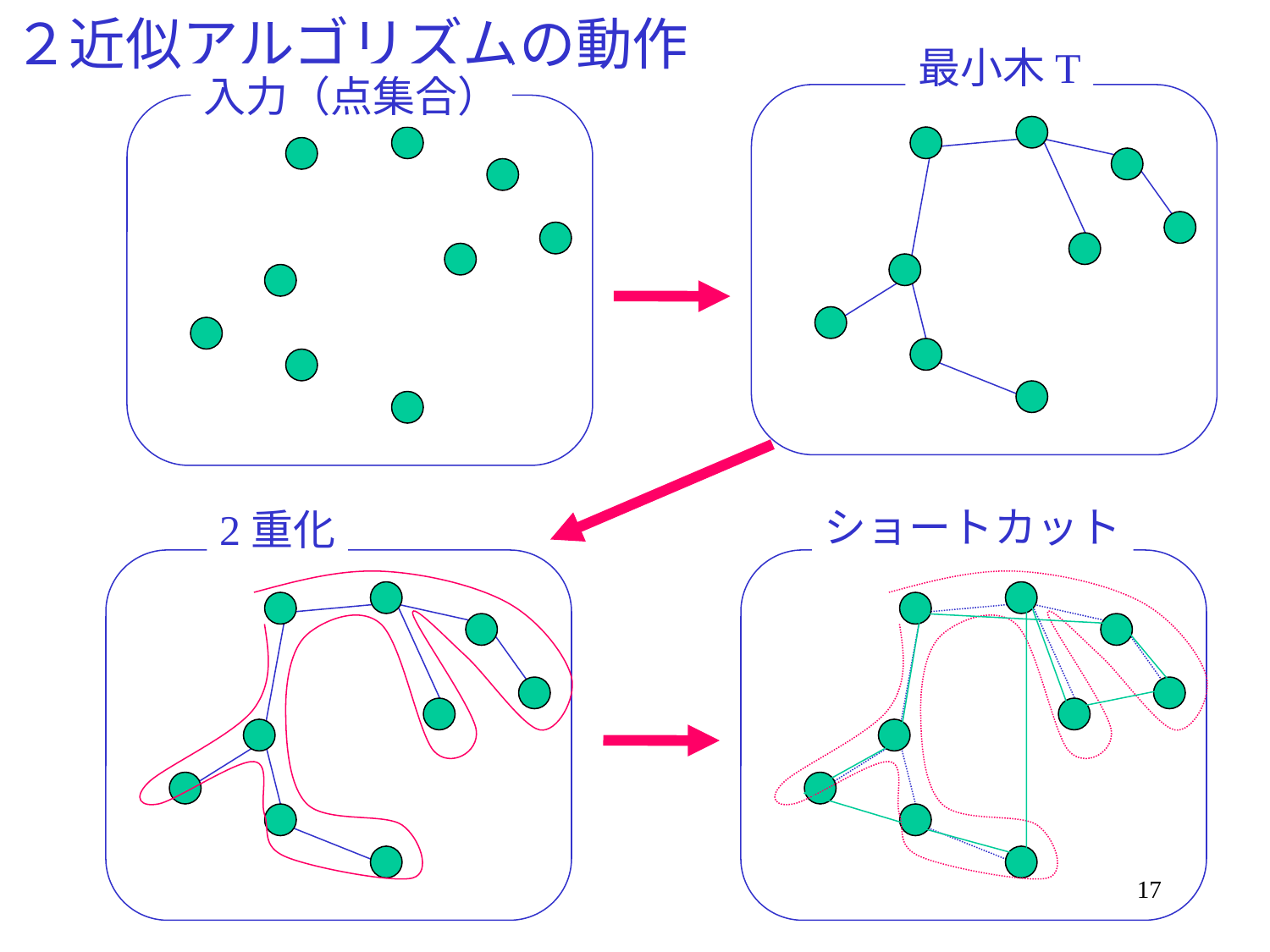

# ２近似アルゴリズムの動作
最小木T
入力（点集合）

ショートカット
2重化

17